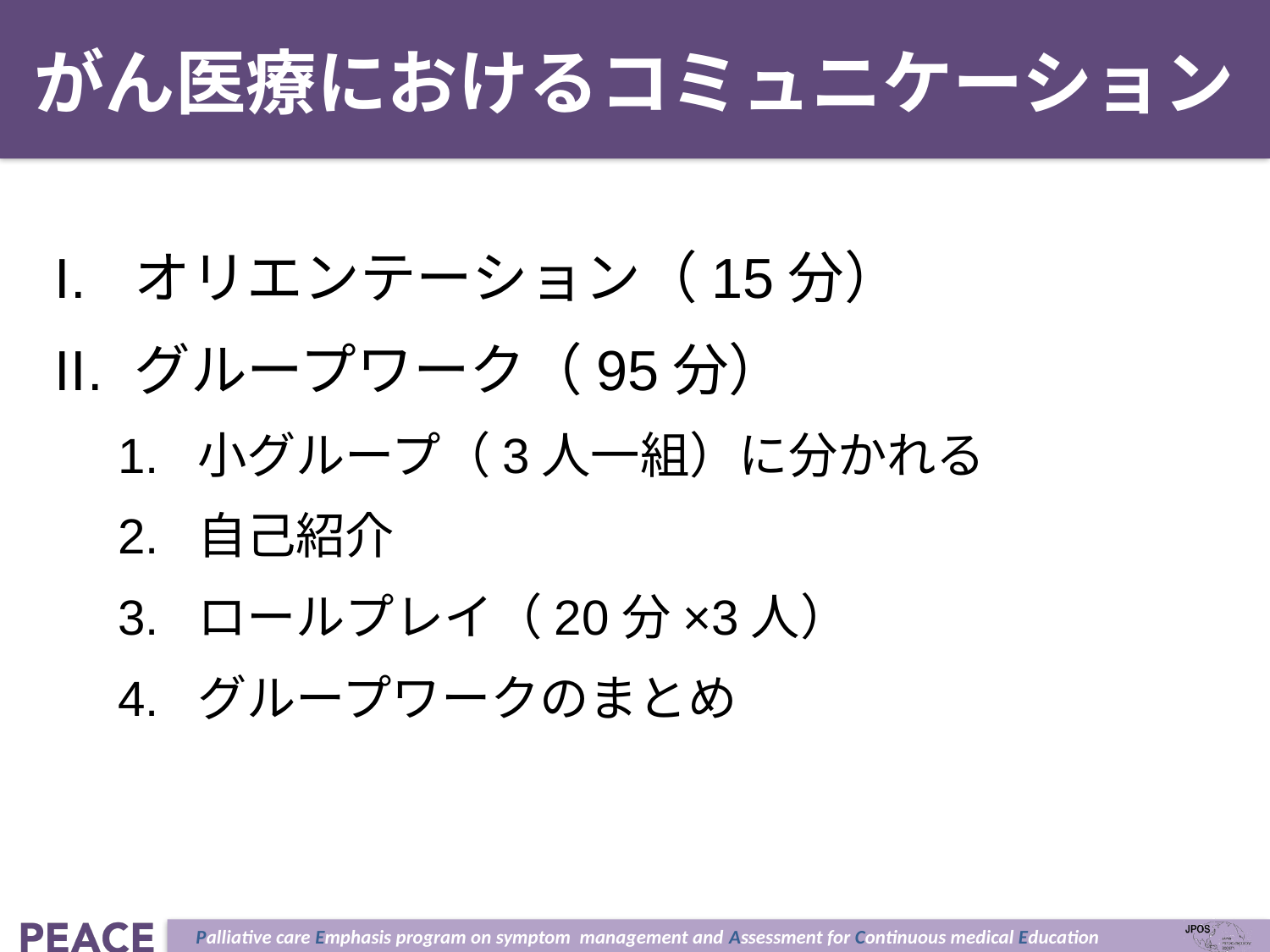

# がん医療におけるコミュニケーション
オリエンテーション（15分）
グループワーク（95分）
小グループ（3人一組）に分かれる
自己紹介
ロールプレイ（20分×3人）
グループワークのまとめ